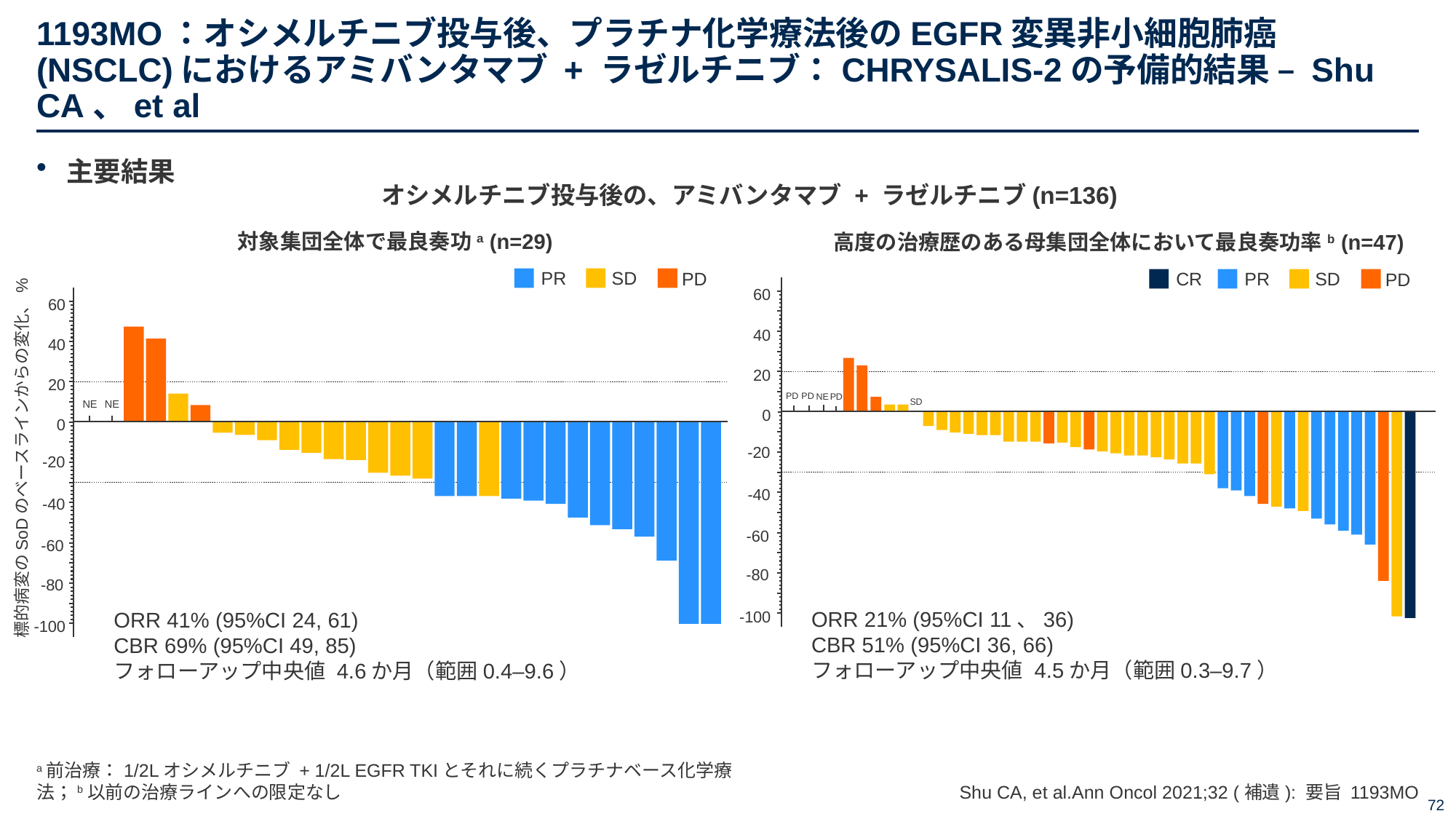

# 1193MO：オシメルチニブ投与後、プラチナ化学療法後のEGFR変異非小細胞肺癌(NSCLC)におけるアミバンタマブ + ラゼルチニブ：CHRYSALIS-2の予備的結果 – Shu CA、et al
主要結果
オシメルチニブ投与後の、アミバンタマブ + ラゼルチニブ(n=136)
対象集団全体で最良奏功a (n=29)
PR
SD
PD

高度の治療歴のある母集団全体において最良奏功率b (n=47)
PR
CR
SD
PD

60

60
40
40

20

20
PD
PD
NE
PD
SD
NE
NE

0

0

-20

-20
標的病変のSoDのベースラインからの変化、%

-40

-40

-60

-60

-80

-80
ORR 21% (95%CI 11、36)
CBR 51% (95%CI 36, 66)
フォローアップ中央値 4.5か月（範囲0.3–9.7）
ORR 41% (95%CI 24, 61)
CBR 69% (95%CI 49, 85)
フォローアップ中央値 4.6か月（範囲0.4–9.6）
-100
-100
a前治療：1/2Lオシメルチニブ + 1/2L EGFR TKIとそれに続くプラチナベース化学療法；b以前の治療ラインへの限定なし
Shu CA, et al.Ann Oncol 2021;32 (補遺): 要旨 1193MO